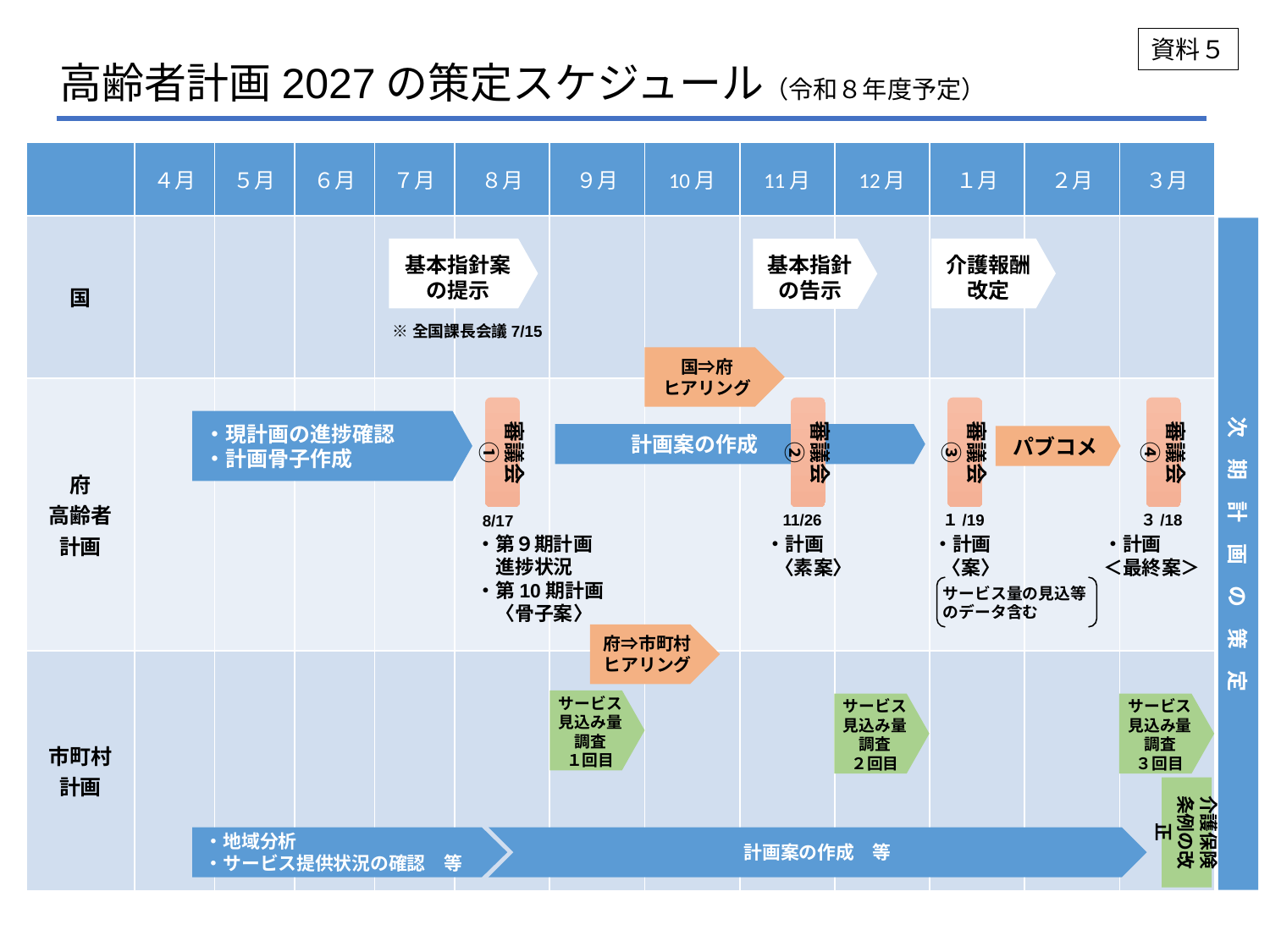

資料５
高齢者計画2027の策定スケジュール（令和８年度予定）
|  | ４月 | ５月 | ６月 | ７月 | ８月 | ９月 | 10月 | 11月 | 12月 | １月 | ２月 | ３月 |
| --- | --- | --- | --- | --- | --- | --- | --- | --- | --- | --- | --- | --- |
| 国 |  |  |  |  |  |  |  |  |  |  |  |  |
| 府 高齢者 計画 |  |  |  |  |  |  |  |  |  |  |  |  |
| 市町村 計画 |  |  |  |  |  |  |  |  |  |  |  |  |
次　期　計　画　の　策　定
基本指針案の提示
介護報酬
改定
基本指針
の告示
※全国課長会議7/15
国⇒府
ヒアリング
審議会①
審議会②
審議会③
審議会④
・現計画の進捗確認
・計画骨子作成
　　　計画案の作成
パブコメ
１/19
３/18
11/26
8/17
・第９期計画
　進捗状況
・第10期計画
　〈骨子案〉
・計画
 〈素案〉
・計画
 〈案〉
・計画
＜最終案＞
サービス量の見込等
のデータ含む

府⇒市町村
ヒアリング
サービス
見込み量
調査
１回目

サービス
見込み量
調査
２回目

サービス
見込み量
調査
３回目

介護保険
条例の改正
・地域分析
・サービス提供状況の確認　等
計画案の作成　等